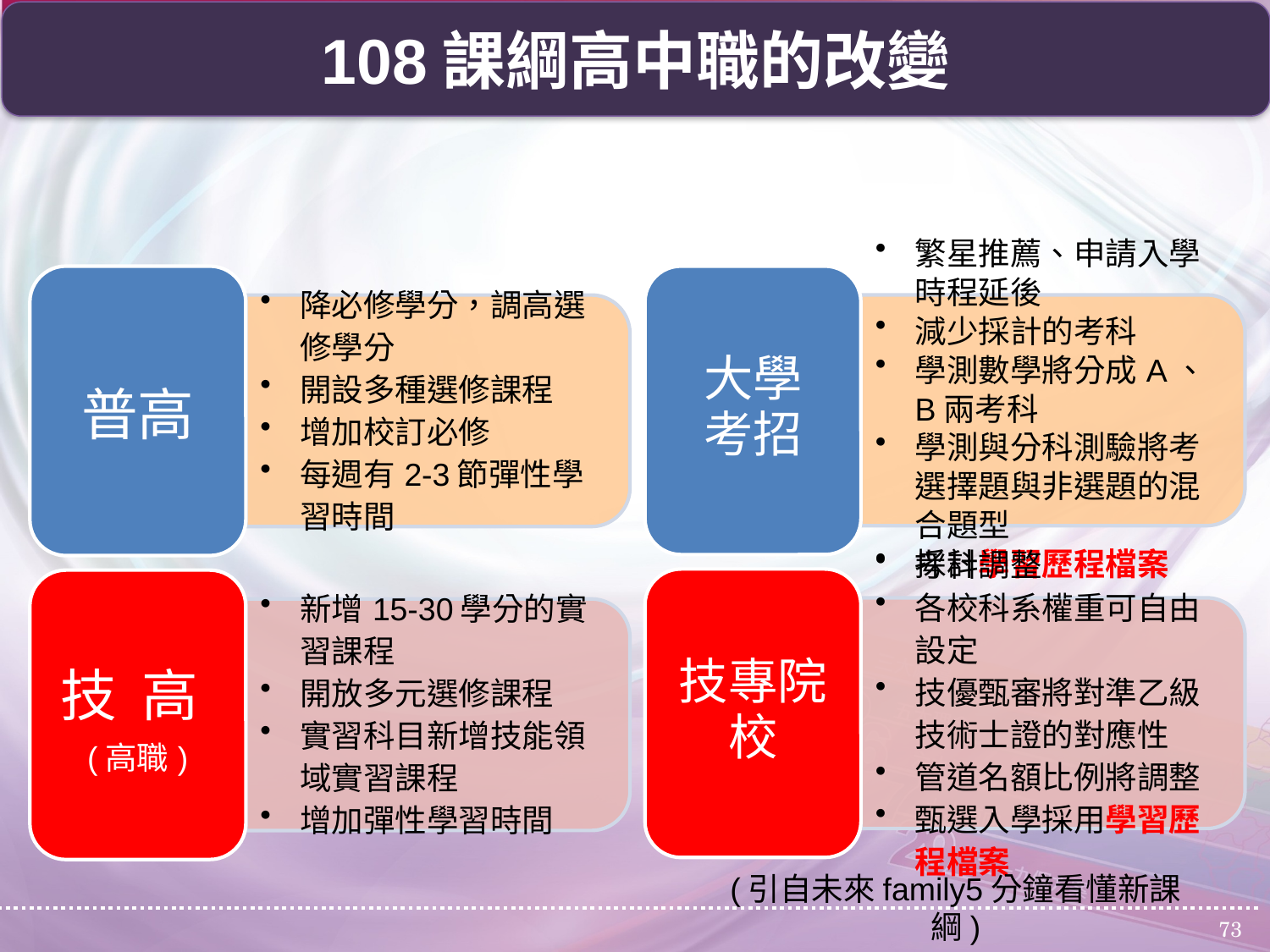

108課綱高中職的改變
降必修學分，調高選修學分
新增15-30學分的實習課程
開設多種選修課程
增加校訂必修
每週有2-3節彈性學習時間
普高
開放多元選修課程
實習科目新增技能領域實習課程
增加彈性學習時間
繁星推薦、申請入學時程延後
考科調整
減少採計的考科
學測與分科測驗將考選擇題與非選題的混合題型
採計學習歷程檔案
大學
考招
各校科系權重可自由設定
技優甄審將對準乙級技術士證的對應性
管道名額比例將調整
甄選入學採用學習歷程檔案
(引自未來family5分鐘看懂新課綱)
73